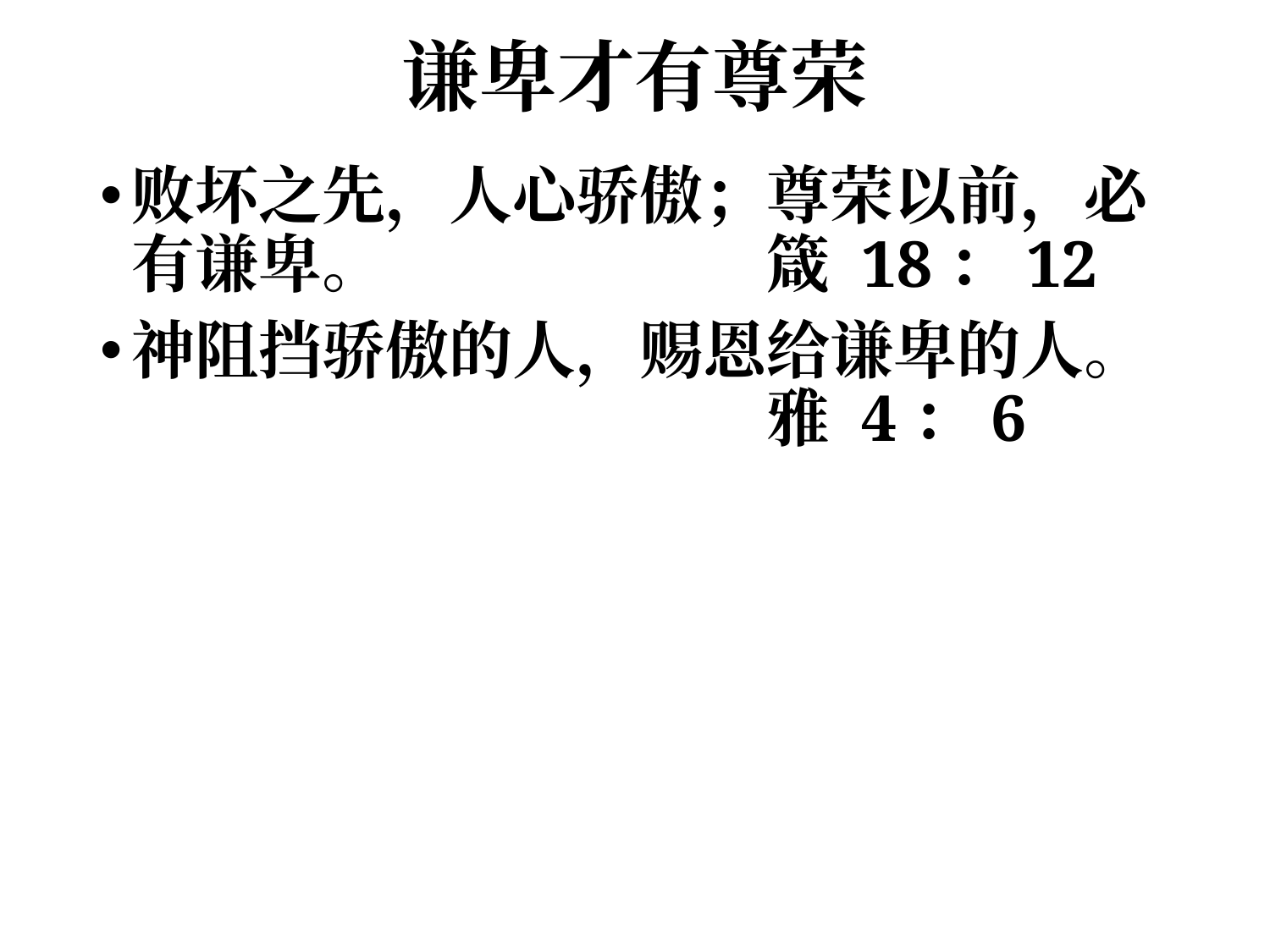

# 谦卑才有尊荣
败坏之先，人心骄傲；尊荣以前，必有谦卑。			箴 18：12
神阻挡骄傲的人，赐恩给谦卑的人。					雅 4：6